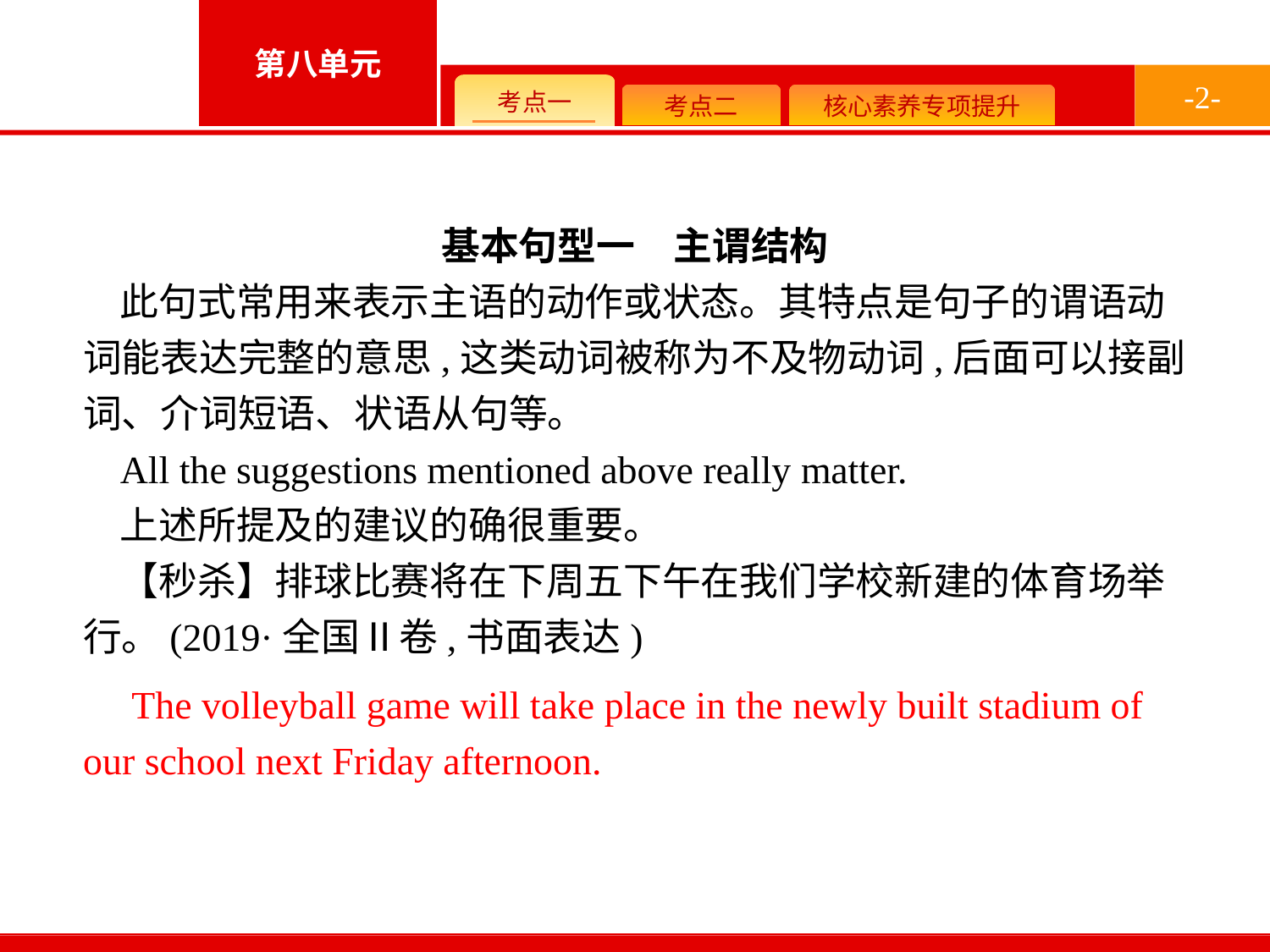

-2-
基本句型一　主谓结构
此句式常用来表示主语的动作或状态。其特点是句子的谓语动词能表达完整的意思,这类动词被称为不及物动词,后面可以接副词、介词短语、状语从句等。
All the suggestions mentioned above really matter.
上述所提及的建议的确很重要。
【秒杀】排球比赛将在下周五下午在我们学校新建的体育场举行。(2019·全国Ⅱ卷,书面表达)
 The volleyball game will take place in the newly built stadium of our school next Friday afternoon.